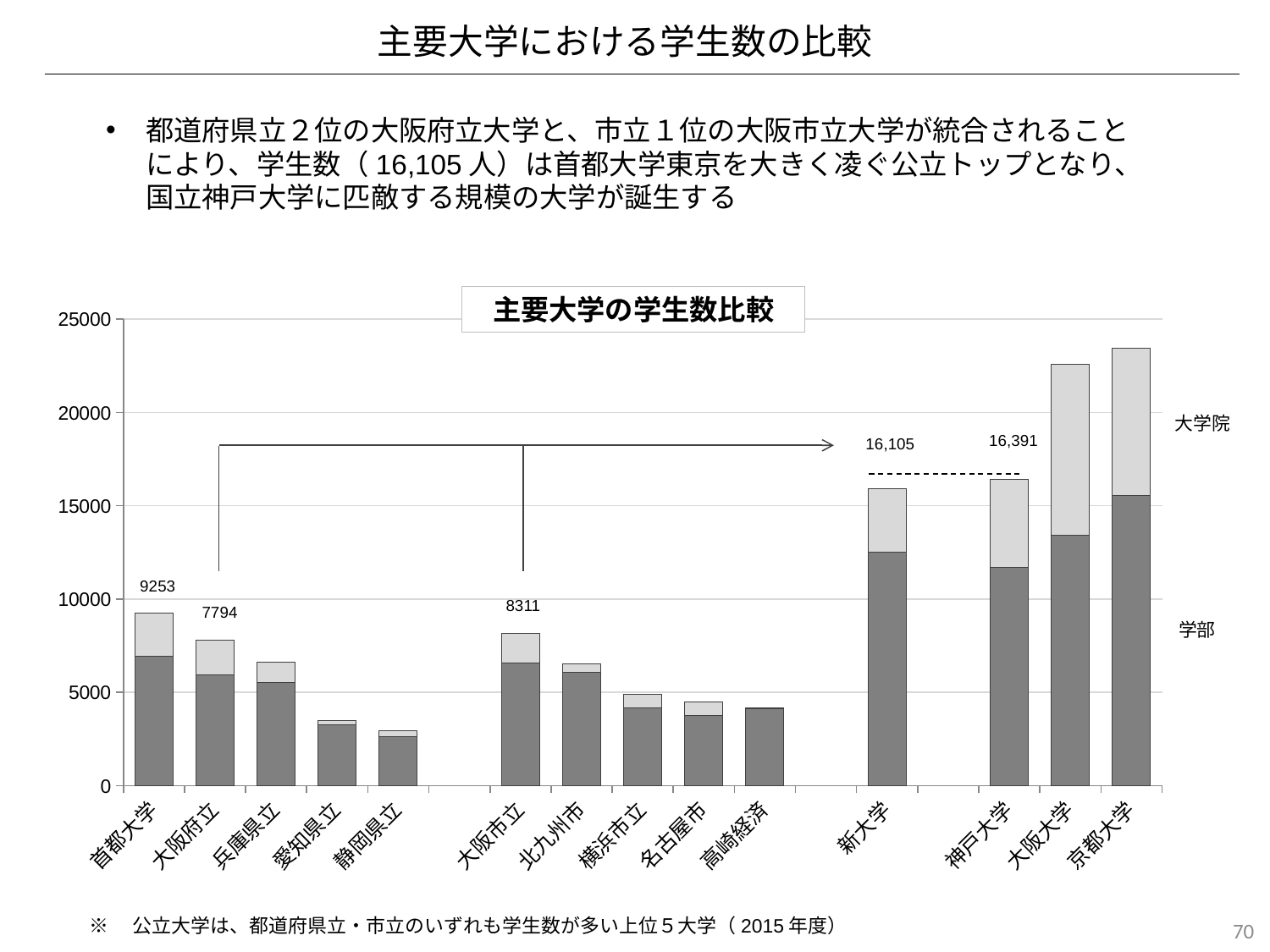

主要大学における学生数の比較
都道府県立２位の大阪府立大学と、市立１位の大阪市立大学が統合されることにより、学生数（16,105人）は首都大学東京を大きく凌ぐ公立トップとなり、国立神戸大学に匹敵する規模の大学が誕生する
主要大学の学生数比較

### Chart

| Category | 学部 | 院 |
|---|---|---|
| 首都大学 | 6952.0 | 2301.0 |
| 大阪府立 | 5958.0 | 1836.0 |
| 兵庫県立 | 5518.0 | 1089.0 |
| 愛知県立 | 3269.0 | 219.0 |
| 静岡県立 | 2612.0 | 325.0 |
|  | None | None |
| 大阪市立 | 6563.0 | 1576.0 |
| 北九州市 | 6057.0 | 492.0 |
| 横浜市立 | 4155.0 | 734.0 |
| 名古屋市 | 3756.0 | 715.0 |
| 高崎経済 | 4102.0 | 43.0 |
|  | None | None |
| 新大学 | 12521.0 | 3412.0 |
|  | None | None |
| 神戸大学 | 11696.0 | 4695.0 |
| 大阪大学 | 13416.0 | 9150.0 |
| 京都大学 | 15532.0 | 7886.0 |
大学院
16,391
16,105
9253
8311
7794
学部
70
※　公立大学は、都道府県立・市立のいずれも学生数が多い上位５大学（2015年度）